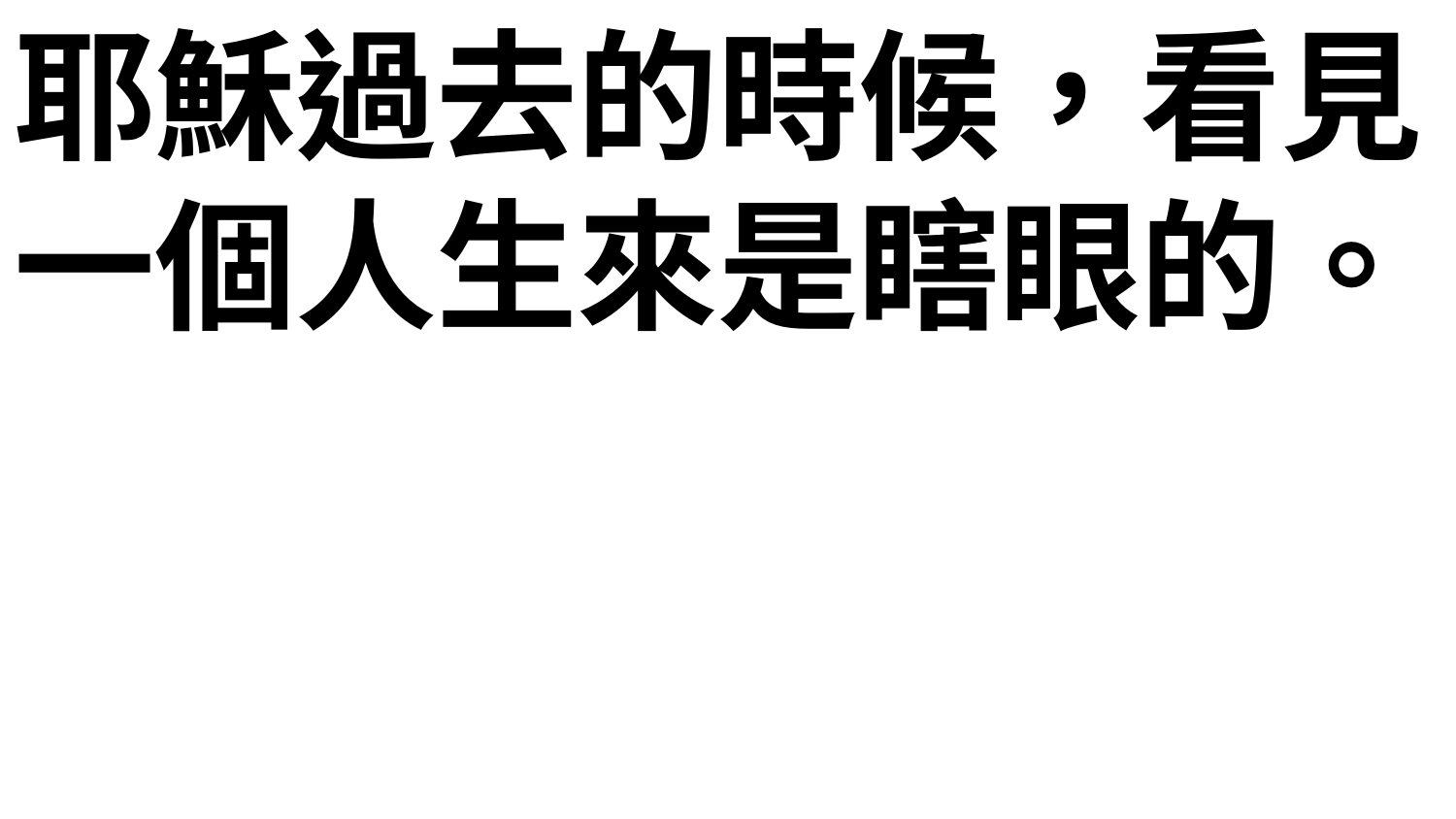

耶穌過去的時候，看見一個人生來是瞎眼的。

門徒問耶穌說：「拉比，這人生來是瞎眼的，
是誰犯了罪？是這人呢，是他父母呢？」 3 耶穌回答說：「也不是這人犯了罪，也不是他父母犯了罪，是要在他身上顯出神的作為來。